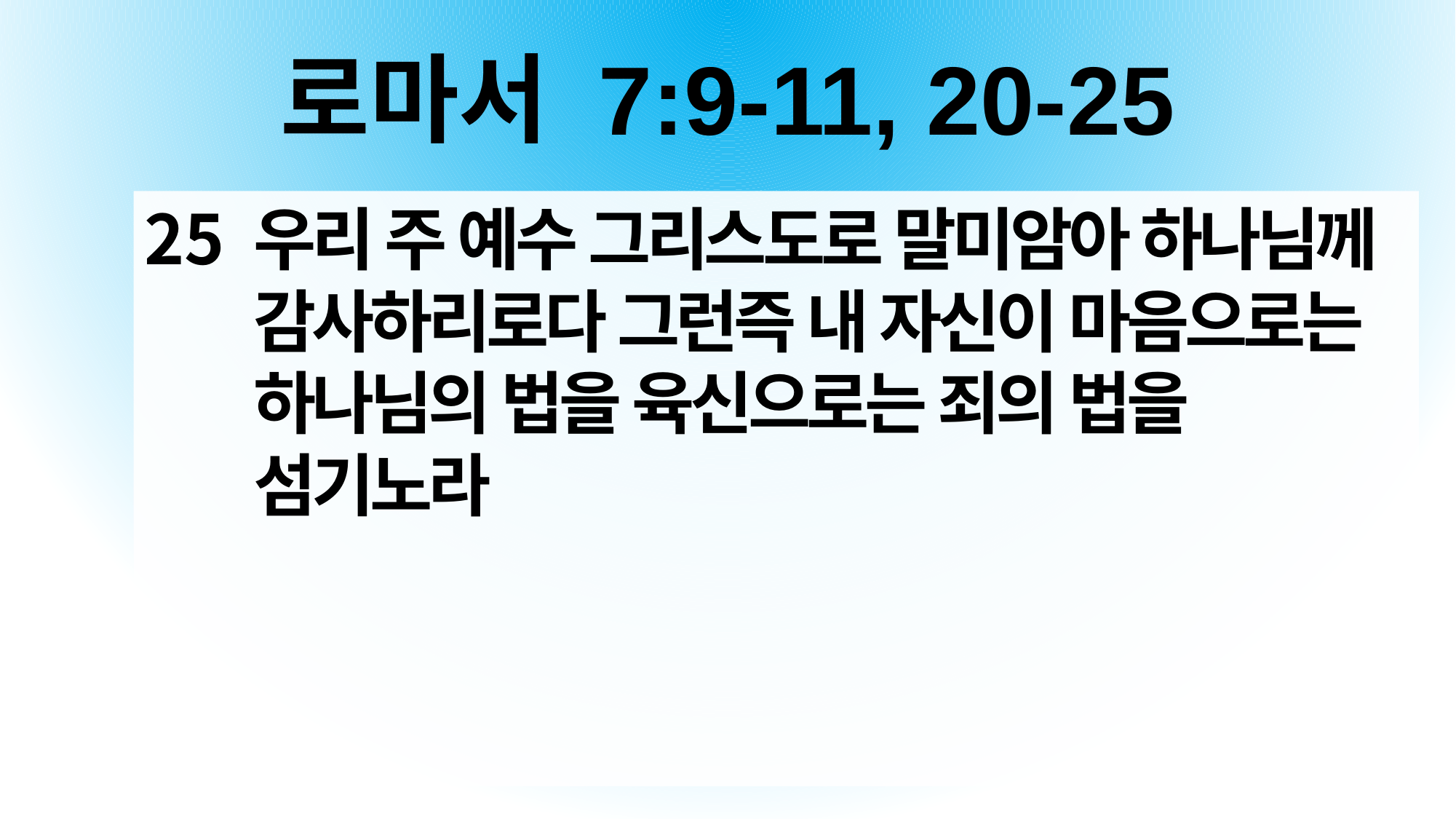

# 로마서 7:9-11, 20-25
우리 주 예수 그리스도로 말미암아 하나님께 감사하리로다 그런즉 내 자신이 마음으로는 하나님의 법을 육신으로는 죄의 법을 섬기노라